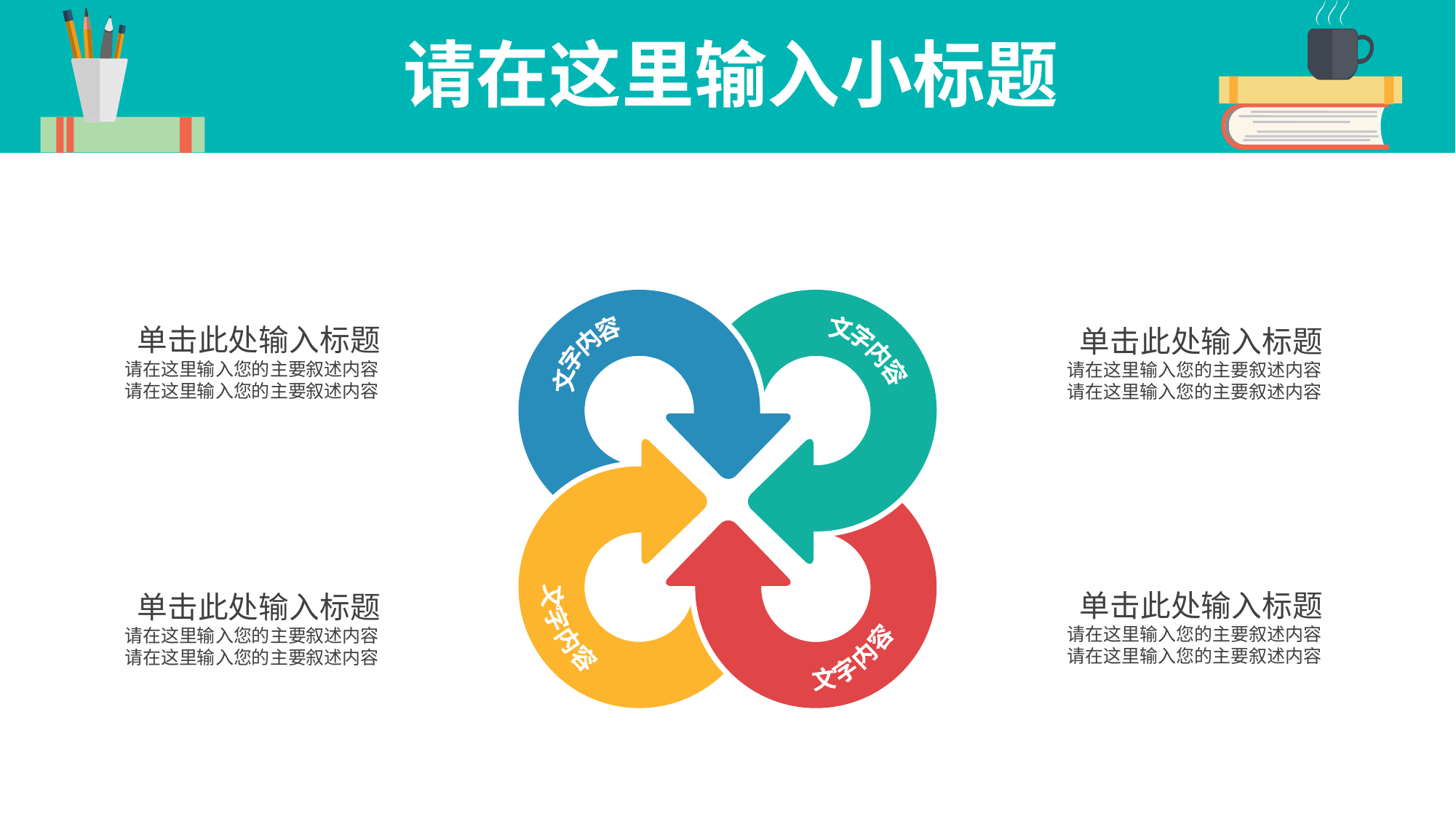

请在这里输入小标题

文字内容
文字内容

文字内容
文字内容
 单击此处输入标题
请在这里输入您的主要叙述内容
请在这里输入您的主要叙述内容

 单击此处输入标题
请在这里输入您的主要叙述内容
请在这里输入您的主要叙述内容

 单击此处输入标题
请在这里输入您的主要叙述内容
请在这里输入您的主要叙述内容

 单击此处输入标题
请在这里输入您的主要叙述内容
请在这里输入您的主要叙述内容